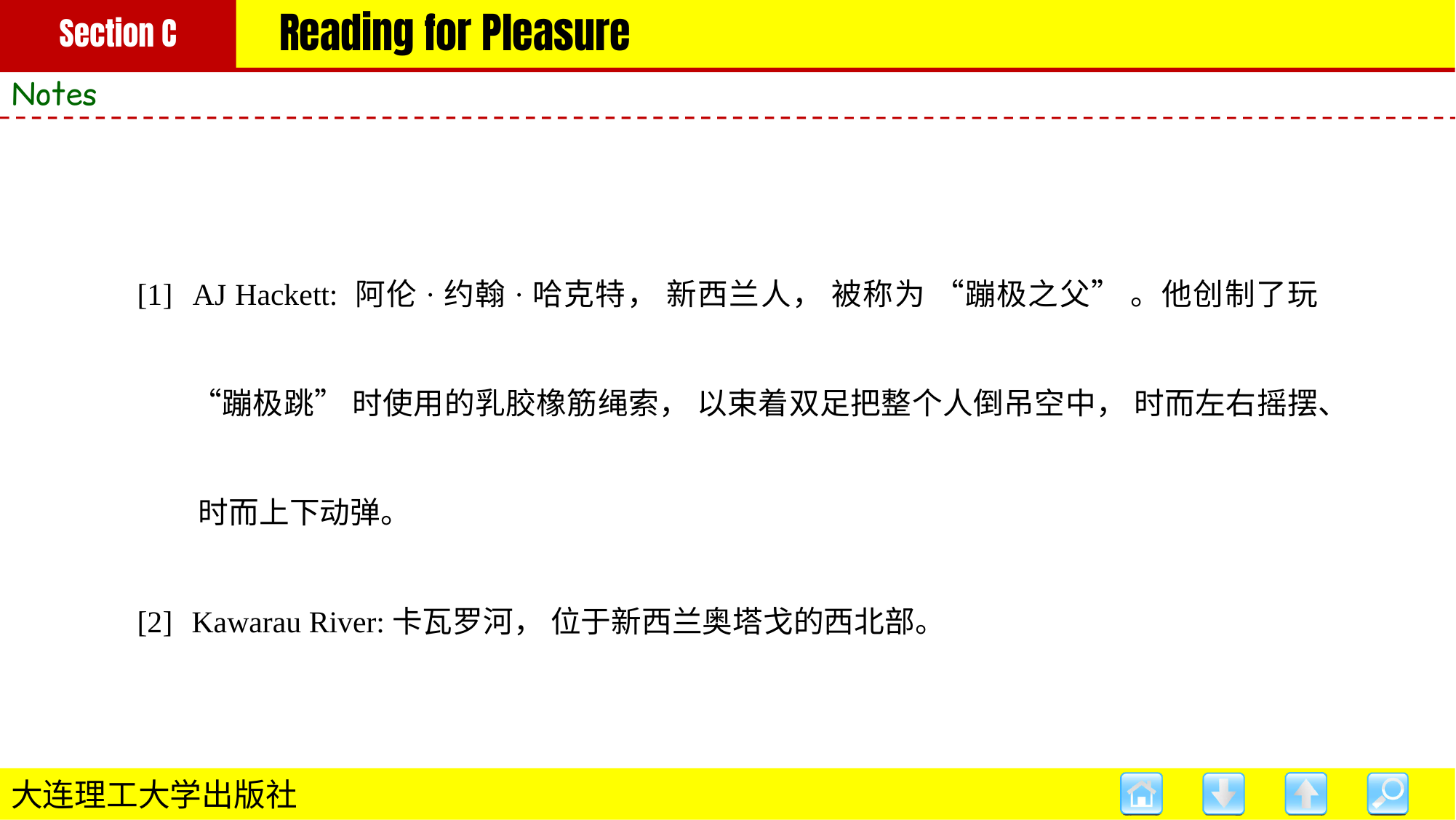

Section C
# Reading for Pleasure
Notes
[1] 	AJ Hackett: 阿伦·约翰·哈克特， 新西兰人， 被称为 “蹦极之父” 。他创制了玩“蹦极跳” 时使用的乳胶橡筋绳索， 以束着双足把整个人倒吊空中， 时而左右摇摆、 时而上下动弹。
[2] 	Kawarau River:卡瓦罗河， 位于新西兰奥塔戈的西北部。